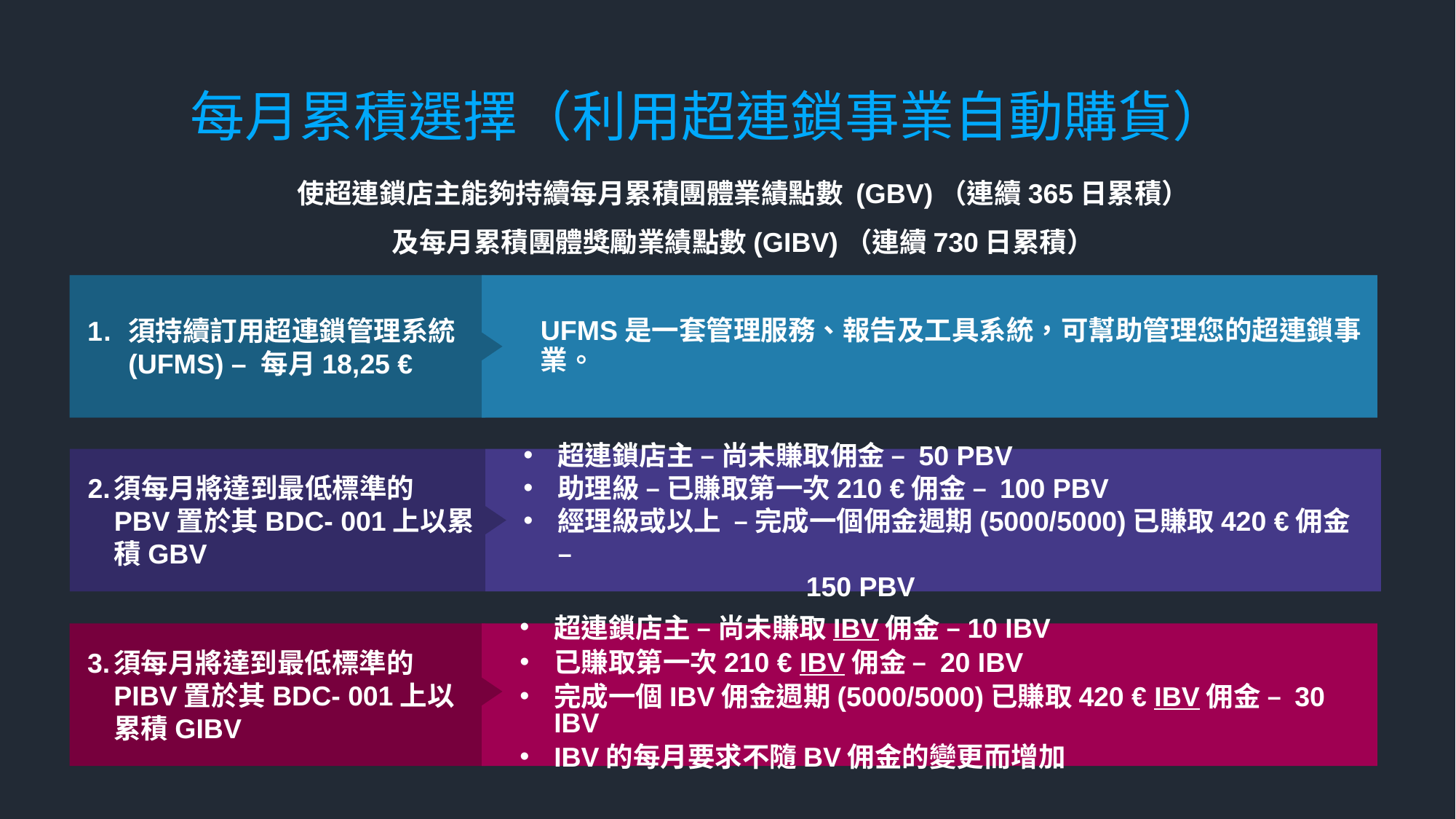

每月累積選擇（利用超連鎖事業自動購貨）
使超連鎖店主能夠持續每月累積團體業績點數 (GBV)（連續365日累積）
及每月累積團體獎勵業績點數(GIBV)（連續730日累積）
UFMS是一套管理服務、報告及工具系統，可幫助管理您的超連鎖事業。
須持續訂用超連鎖管理系統(UFMS) – 每月18,25 €

超連鎖店主 – 尚未賺取佣金 – 50 PBV
助理級 – 已賺取第一次210 €佣金 – 100 PBV
經理級或以上  – 完成一個佣金週期(5000/5000)已賺取420 €佣金 –
                                     150 PBV
2.	須每月將達到最低標準的PBV置於其BDC- 001上以累積GBV

3.	須每月將達到最低標準的PIBV置於其BDC- 001上以累積GIBV
超連鎖店主 – 尚未賺取IBV佣金 –10 IBV
已賺取第一次210 € IBV佣金 – 20 IBV
完成一個IBV佣金週期(5000/5000)已賺取420 € IBV佣金 – 30 IBV
IBV的每月要求不隨BV佣金的變更而增加